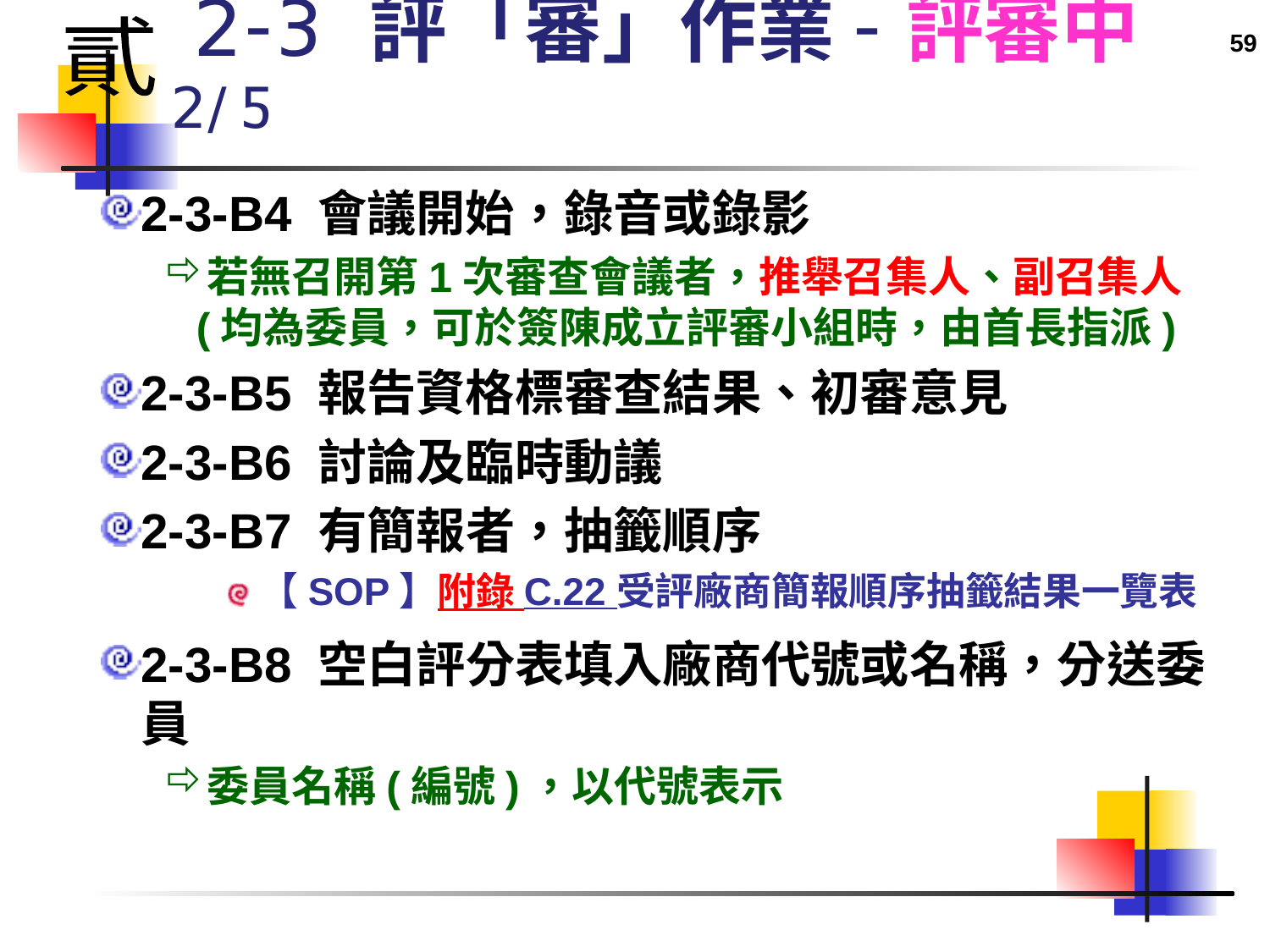

59
貳
# 2-3 評「審」作業-評審中 2/5
2-3-B4 會議開始，錄音或錄影
若無召開第1次審查會議者，推舉召集人、副召集人(均為委員，可於簽陳成立評審小組時，由首長指派)
2-3-B5 報告資格標審查結果、初審意見
2-3-B6 討論及臨時動議
2-3-B7 有簡報者，抽籤順序
【SOP】附錄 C.22 受評廠商簡報順序抽籤結果一覽表
2-3-B8 空白評分表填入廠商代號或名稱，分送委員
委員名稱(編號)，以代號表示